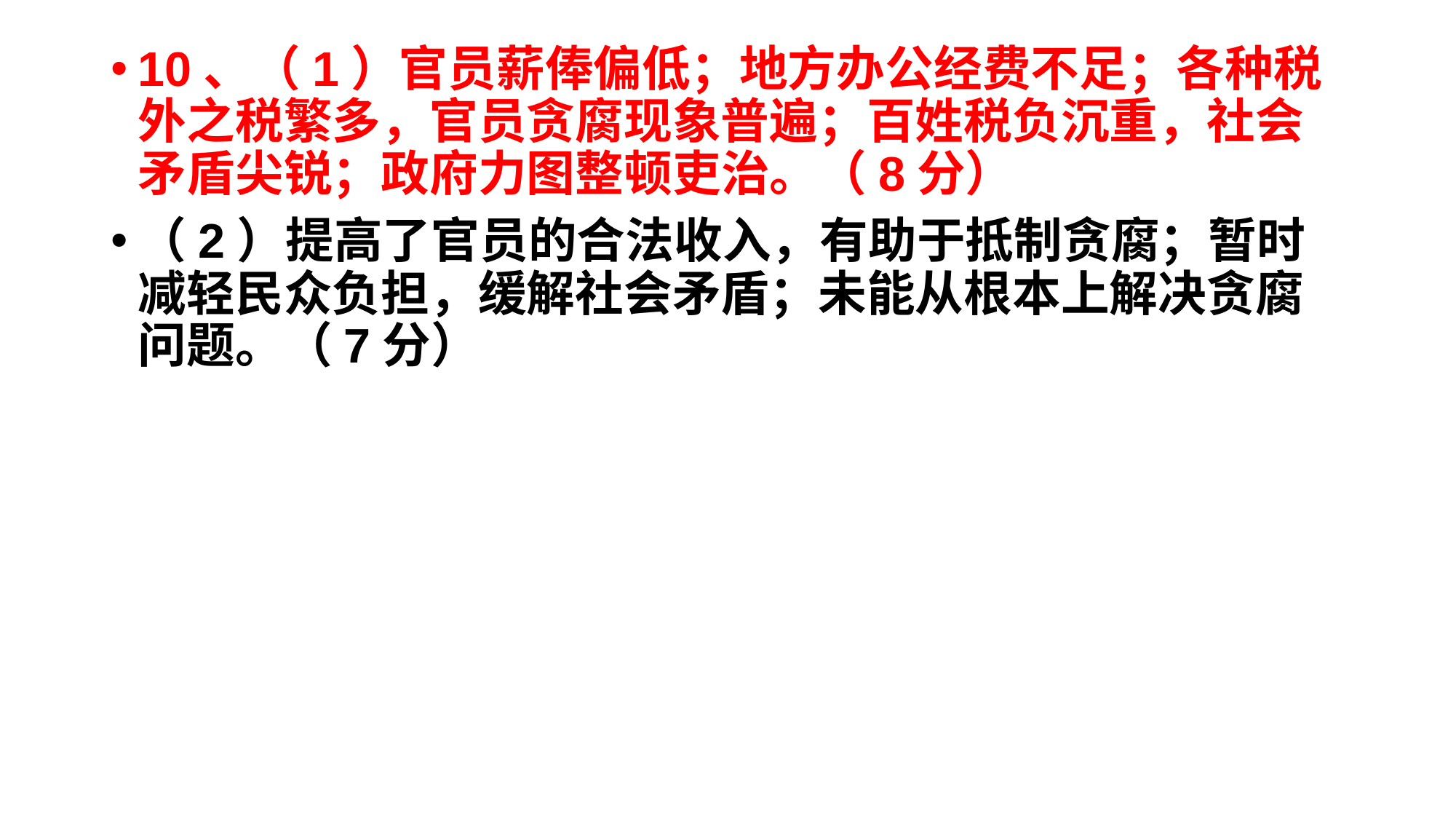

10、（1）官员薪俸偏低；地方办公经费不足；各种税外之税繁多，官员贪腐现象普遍；百姓税负沉重，社会矛盾尖锐；政府力图整顿吏治。（8分）
（2）提高了官员的合法收入，有助于抵制贪腐；暂时减轻民众负担，缓解社会矛盾；未能从根本上解决贪腐问题。（7分）